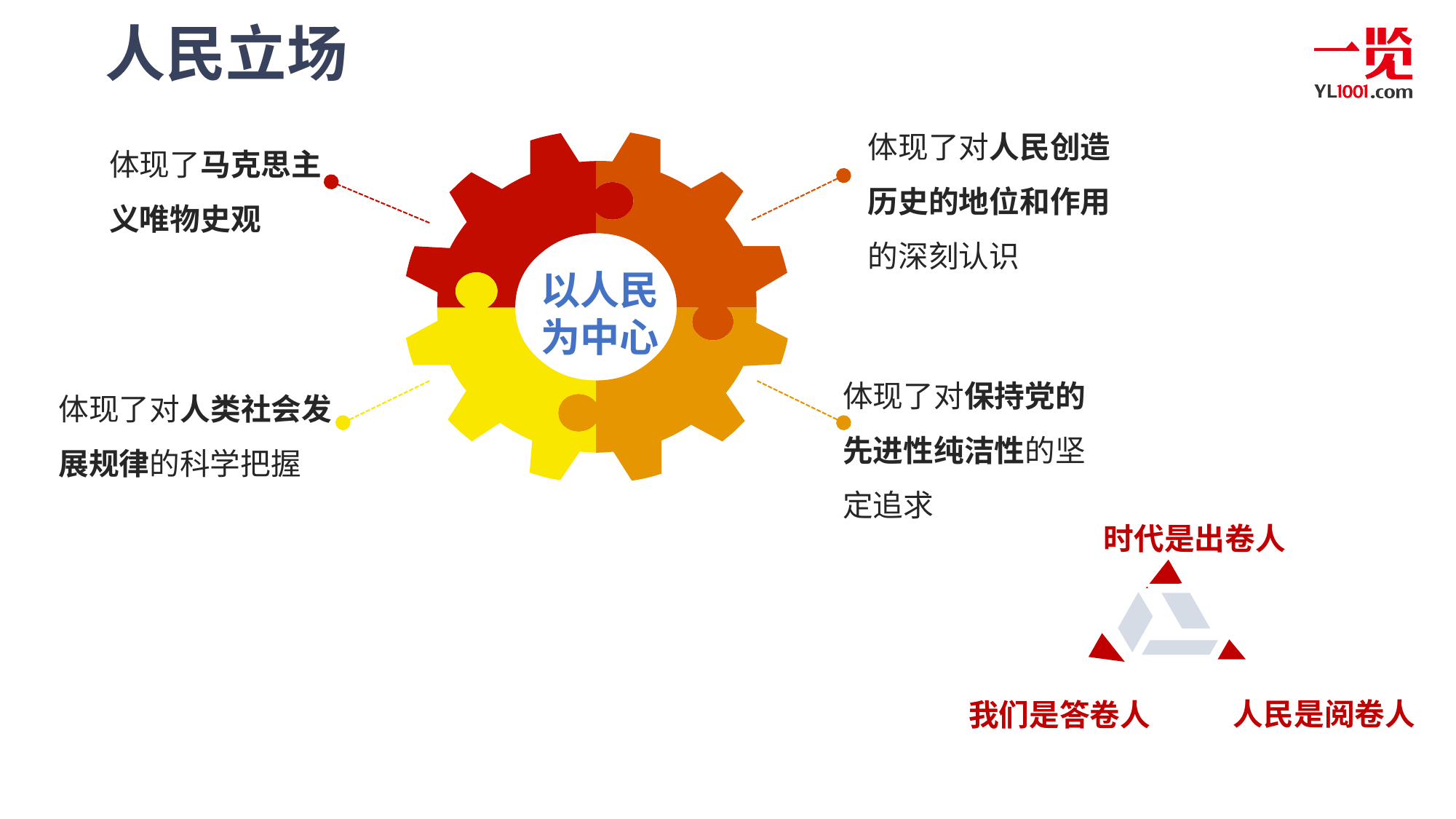

# 人民立场
体现了对人民创造历史的地位和作用的深刻认识
体现了马克思主义唯物史观

以人民
为中心
体现了对保持党的先进性纯洁性的坚定追求
体现了对人类社会发展规律的科学把握
时代是出卷人

人民是阅卷人
我们是答卷人